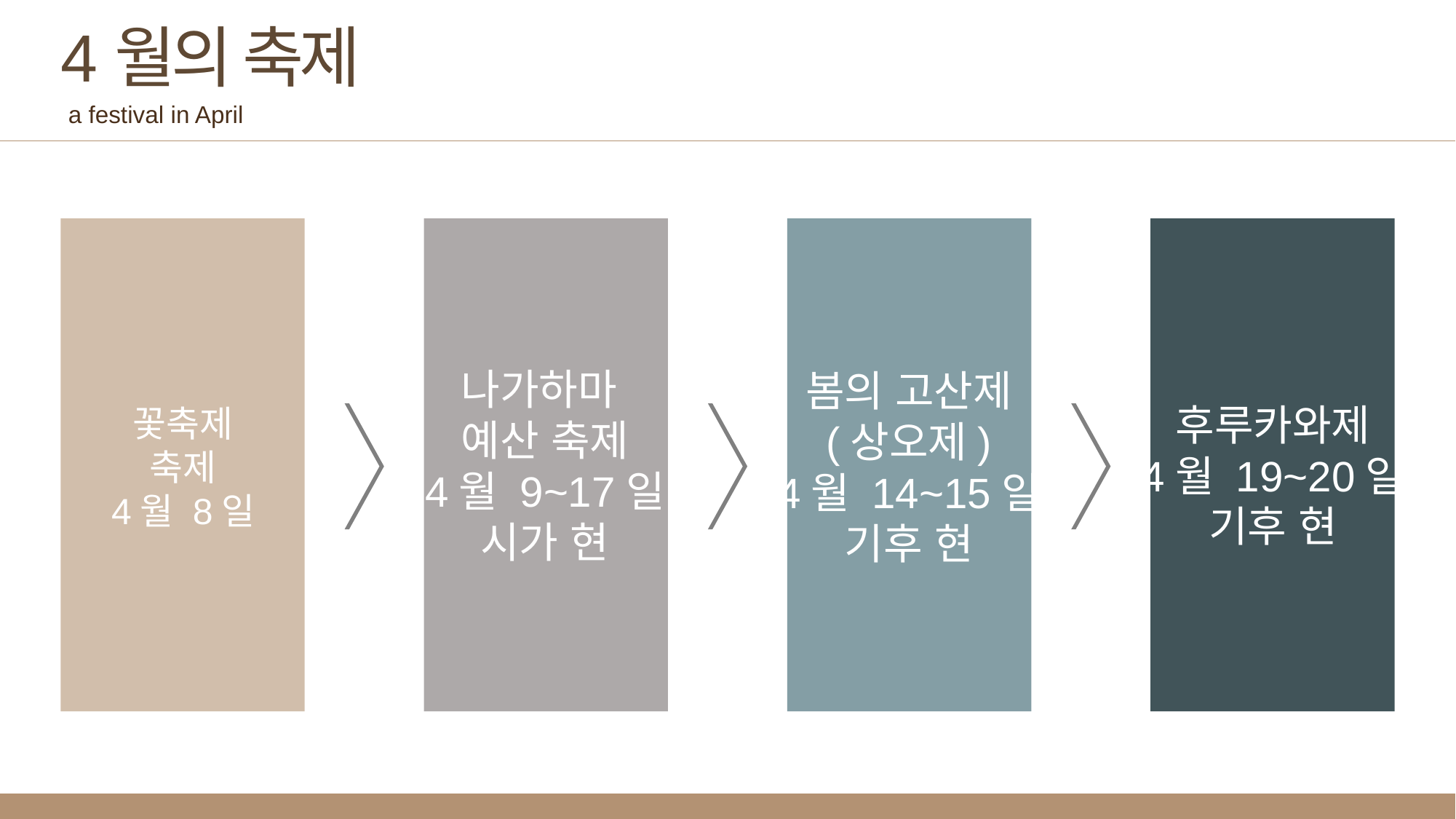

4월의 축제
a festival in April

나가하마
예산 축제
4월 9~17일
시가 현
봄의 고산제
(상오제)
4월 14~15일
기후 현
후루카와제
4월 19~20일
기후 현
꽃축제
축제
4월 8일